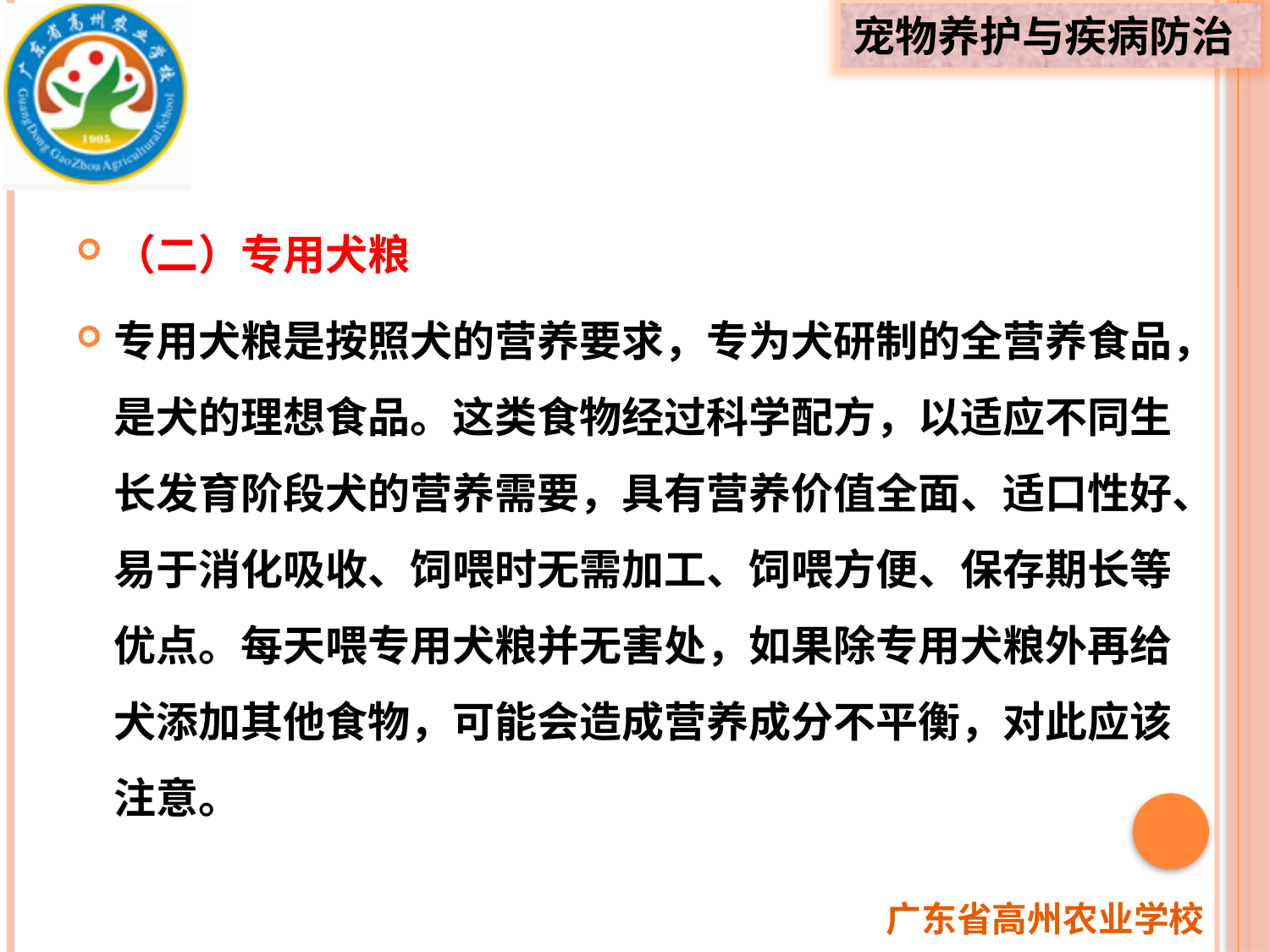

（二）专用犬粮
专用犬粮是按照犬的营养要求，专为犬研制的全营养食品，是犬的理想食品。这类食物经过科学配方，以适应不同生长发育阶段犬的营养需要，具有营养价值全面、适口性好、易于消化吸收、饲喂时无需加工、饲喂方便、保存期长等优点。每天喂专用犬粮并无害处，如果除专用犬粮外再给犬添加其他食物，可能会造成营养成分不平衡，对此应该注意。